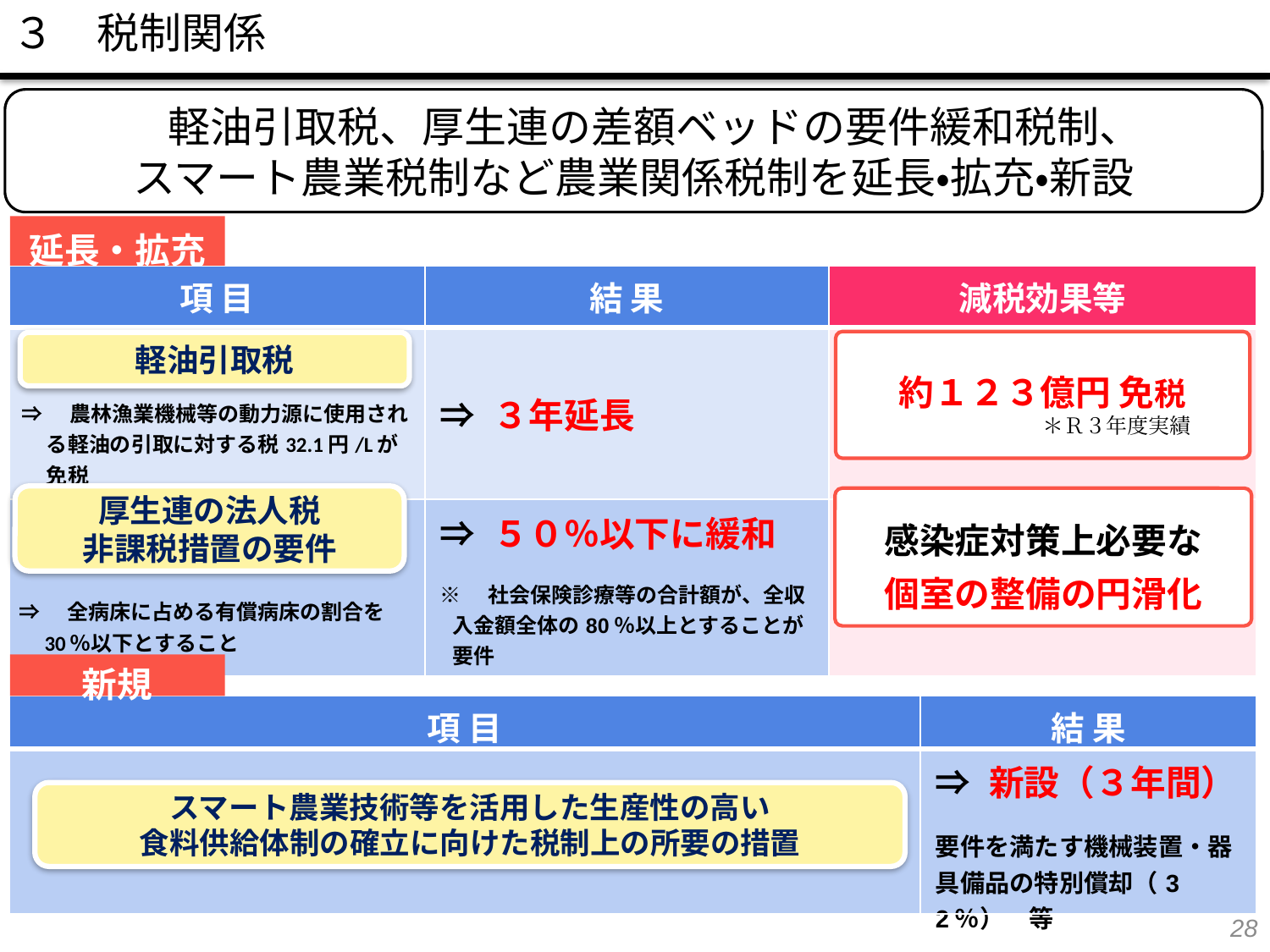

３　税制関係
　軽油引取税、厚生連の差額ベッドの要件緩和税制、
スマート農業税制など農業関係税制を延長・拡充・新設
延長・拡充
| 項 目 | 結 果 | 減税効果等 |
| --- | --- | --- |
| ⇒　農林漁業機械等の動力源に使用される軽油の引取に対する税32.1円/Lが免税 | ⇒ ３年延長 |  |
| ⇒　全病床に占める有償病床の割合を30％以下とすること | ⇒ ５０％以下に緩和 ※　社会保険診療等の合計額が、全収入金額全体の80％以上とすることが要件 |  |
約１２３億円 免税
　　　　　　　＊Ｒ３年度実績
軽油引取税
厚生連の法人税
非課税措置の要件
感染症対策上必要な
個室の整備の円滑化
新規
| 項 目 | 結 果 |
| --- | --- |
|  | ⇒ 新設（３年間） 要件を満たす機械装置・器具備品の特別償却（32％）　等 |
スマート農業技術等を活用した生産性の高い
食料供給体制の確立に向けた税制上の所要の措置
28